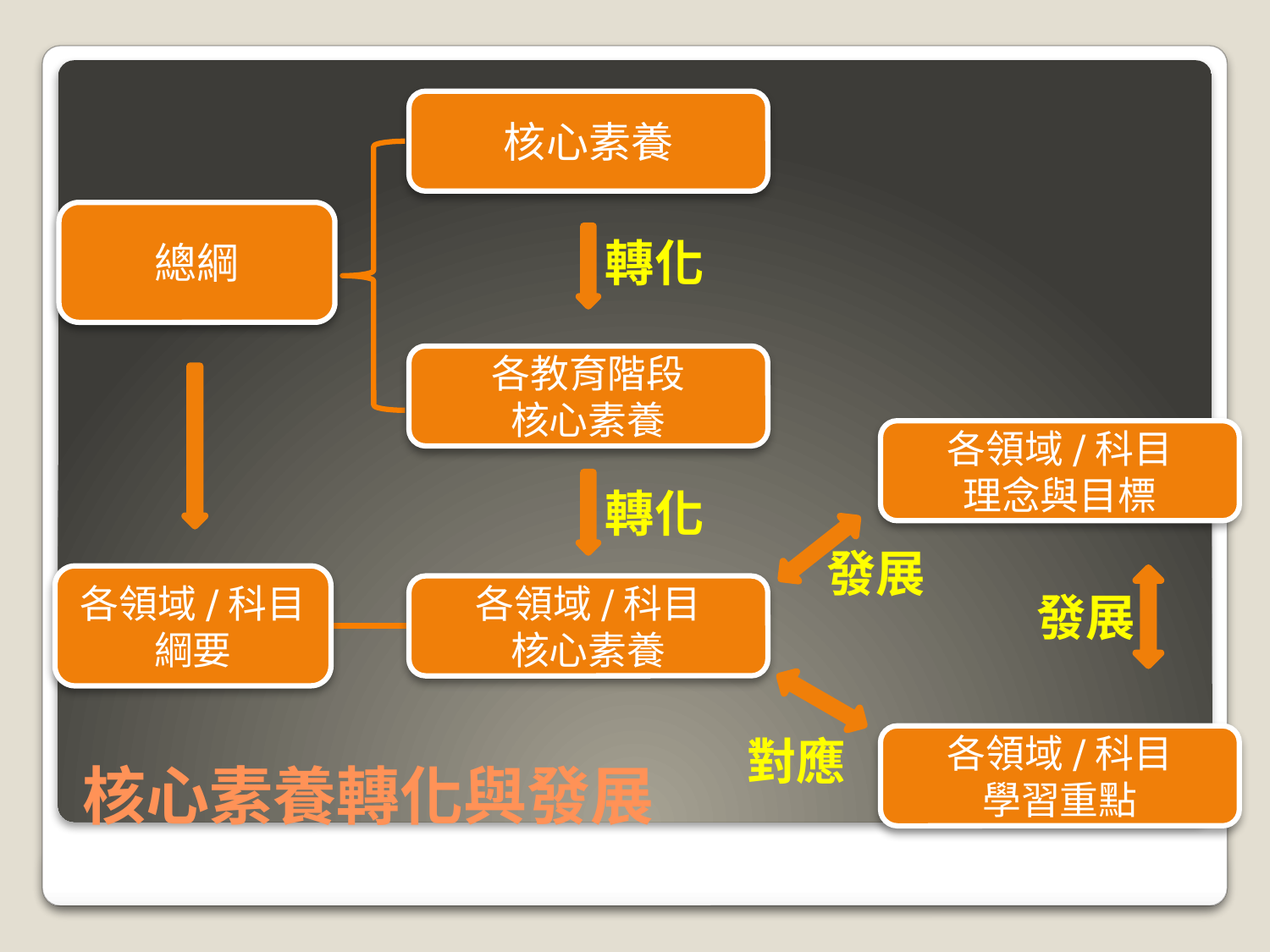

核心素養

總綱

轉化
各教育階段
核心素養

各領域/科目
理念與目標

轉化
發展

各領域/科目綱要
各領域/科目
核心素養
發展

# 核心素養轉化與發展
對應
各領域/科目
學習重點